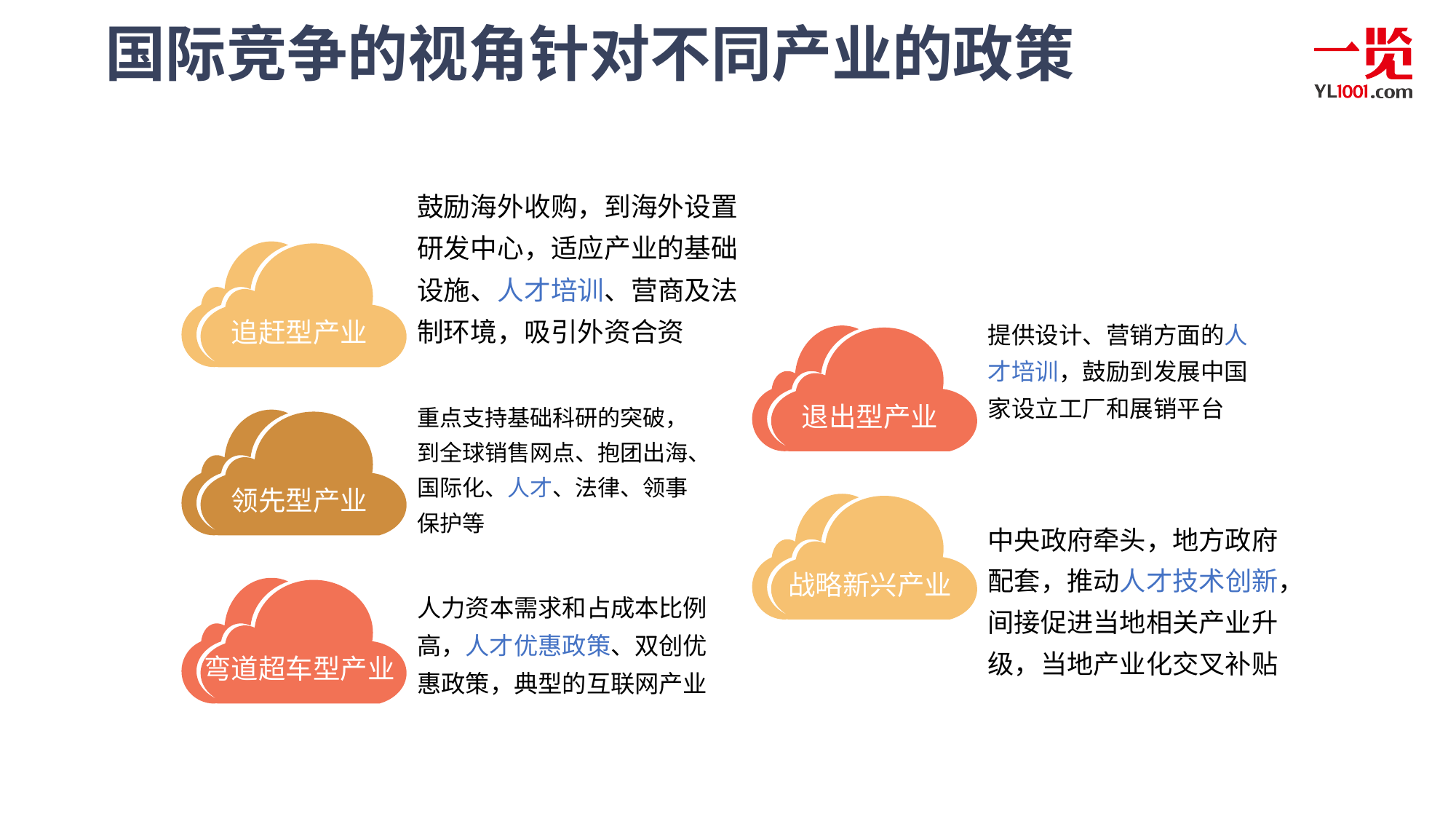

# 国际竞争的视角针对不同产业的政策
鼓励海外收购，到海外设置研发中心，适应产业的基础设施、人才培训、营商及法制环境，吸引外资合资
追赶型产业
提供设计、营销方面的人才培训，鼓励到发展中国家设立工厂和展销平台
退出型产业
重点支持基础科研的突破，到全球销售网点、抱团出海、国际化、人才、法律、领事保护等
领先型产业
战略新兴产业
中央政府牵头，地方政府配套，推动人才技术创新，间接促进当地相关产业升级，当地产业化交叉补贴
弯道超车型产业
人力资本需求和占成本比例高，人才优惠政策、双创优惠政策，典型的互联网产业